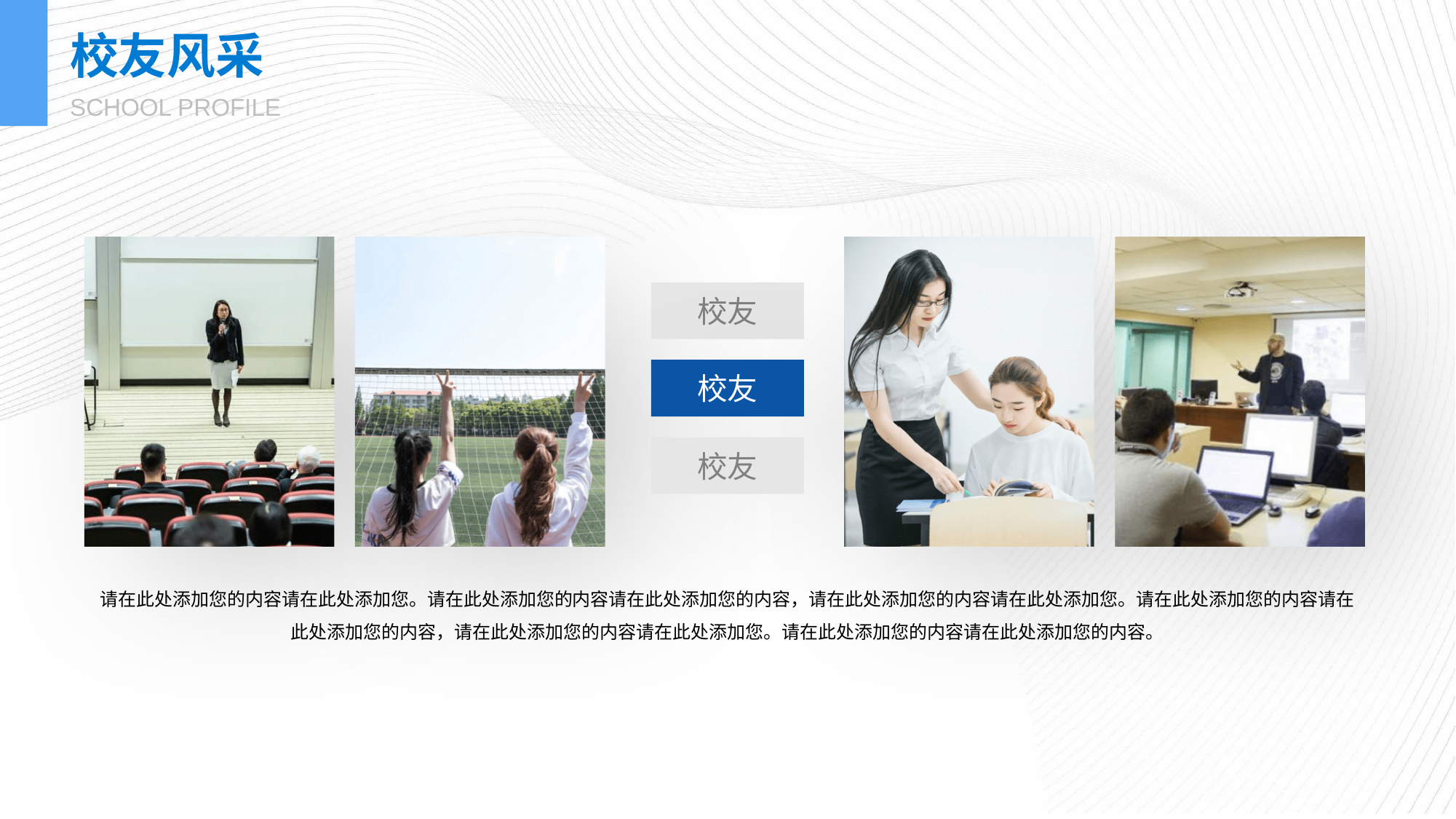

校友风采
SCHOOL PROFILE

校友
校友
校友
请在此处添加您的内容请在此处添加您。请在此处添加您的内容请在此处添加您的内容，请在此处添加您的内容请在此处添加您。请在此处添加您的内容请在此处添加您的内容，请在此处添加您的内容请在此处添加您。请在此处添加您的内容请在此处添加您的内容。